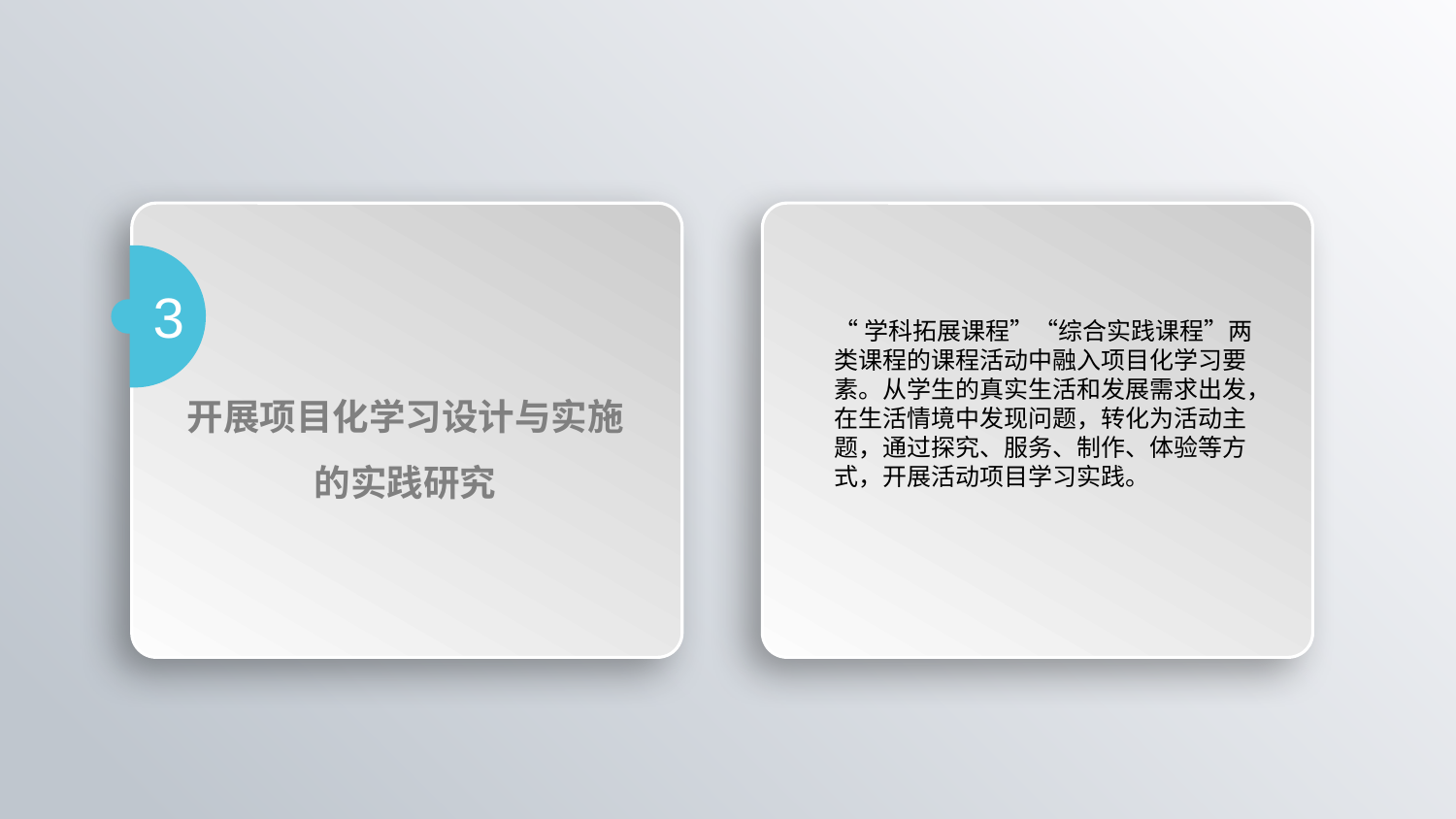

3
“学科拓展课程”“综合实践课程”两类课程的课程活动中融入项目化学习要素。从学生的真实生活和发展需求出发，在生活情境中发现问题，转化为活动主题，通过探究、服务、制作、体验等方式，开展活动项目学习实践。
开展项目化学习设计与实施的实践研究